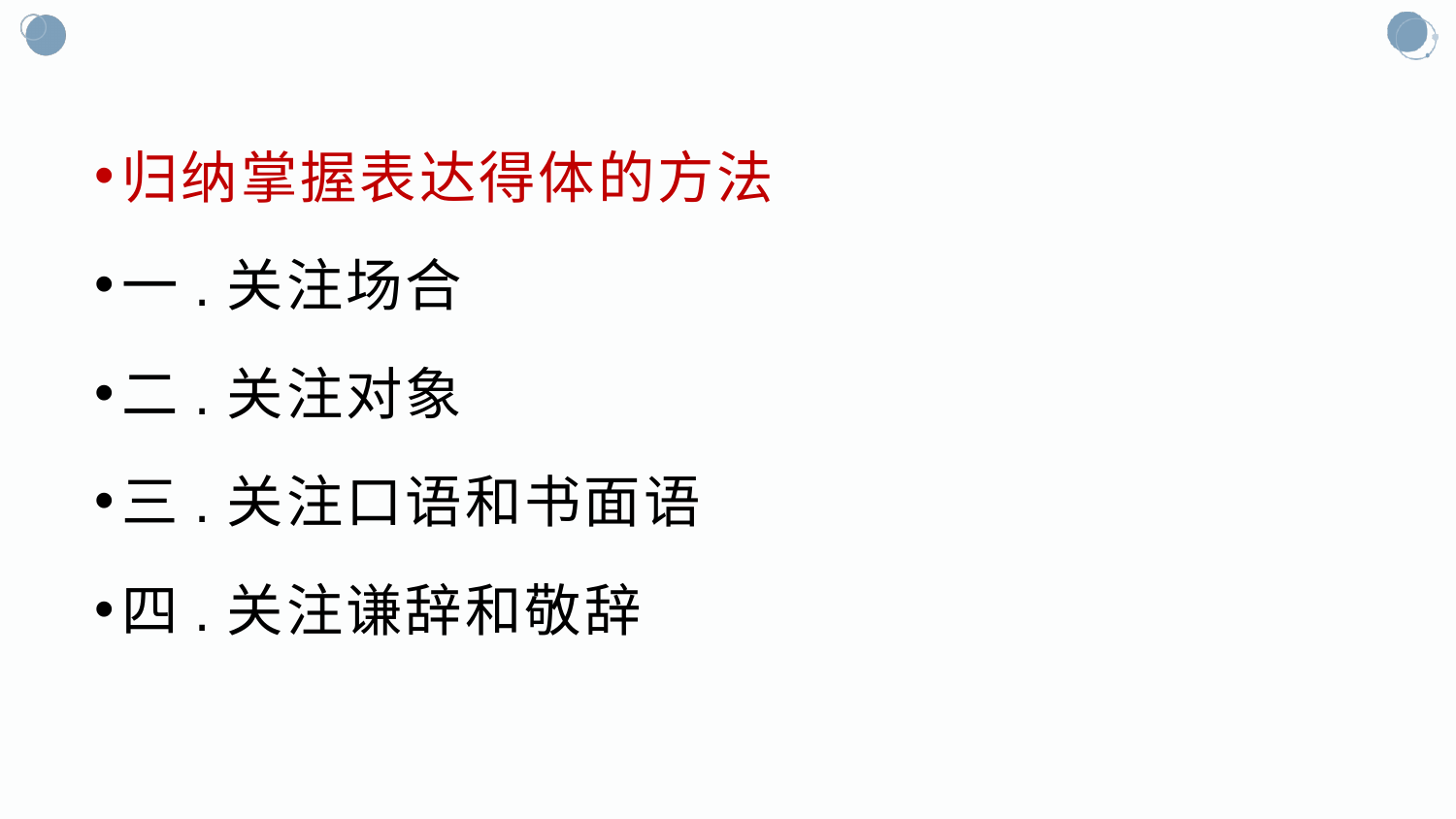

#
归纳掌握表达得体的方法
一.关注场合
二.关注对象
三.关注口语和书面语
四.关注谦辞和敬辞